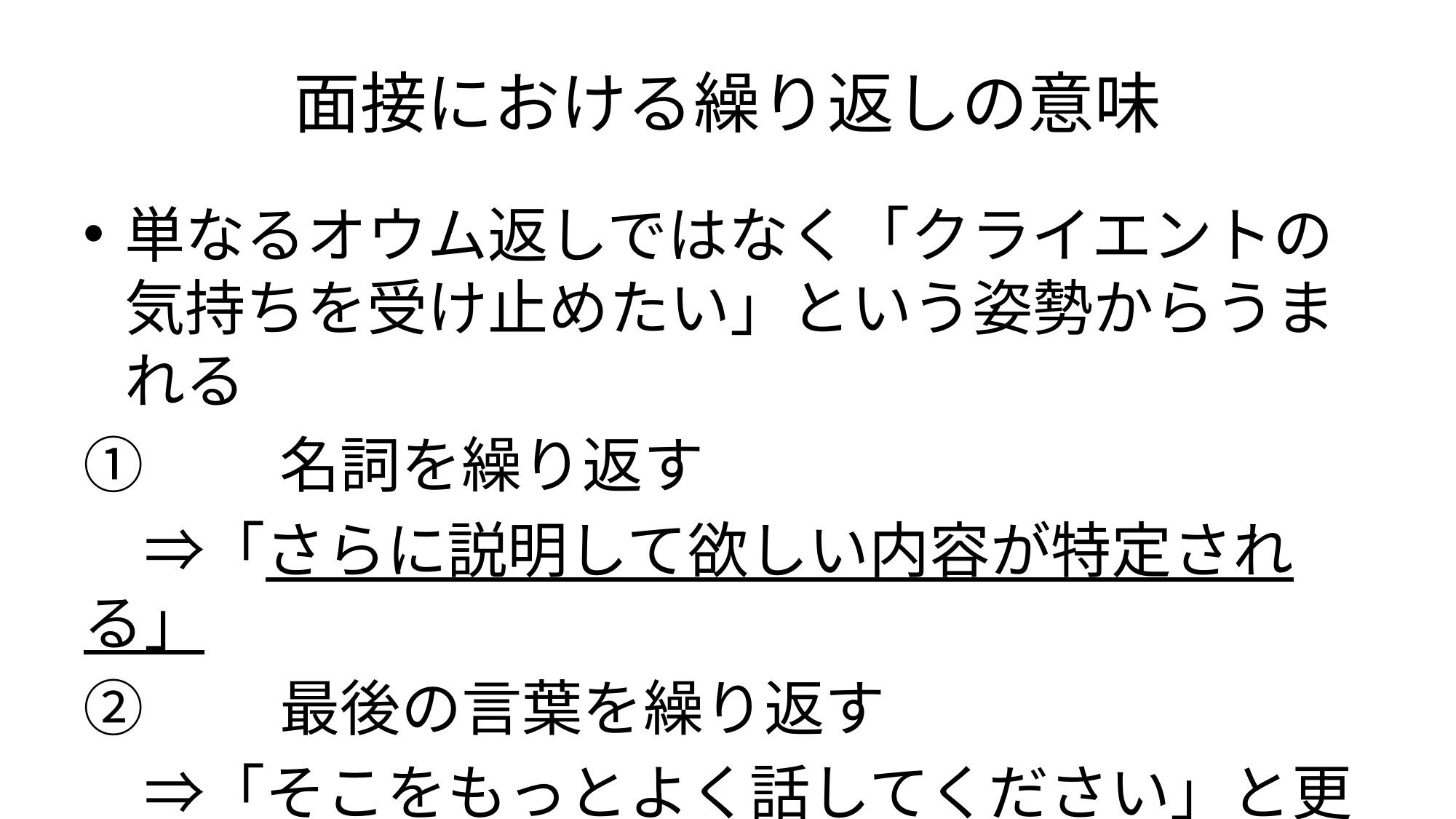

# 面接における繰り返しの意味
単なるオウム返しではなく「クライエントの気持ちを受け止めたい」という姿勢からうまれる
①　　名詞を繰り返す
　⇒「さらに説明して欲しい内容が特定される」
②　　最後の言葉を繰り返す
　⇒「そこをもっとよく話してください」と更なる説　明を求める。